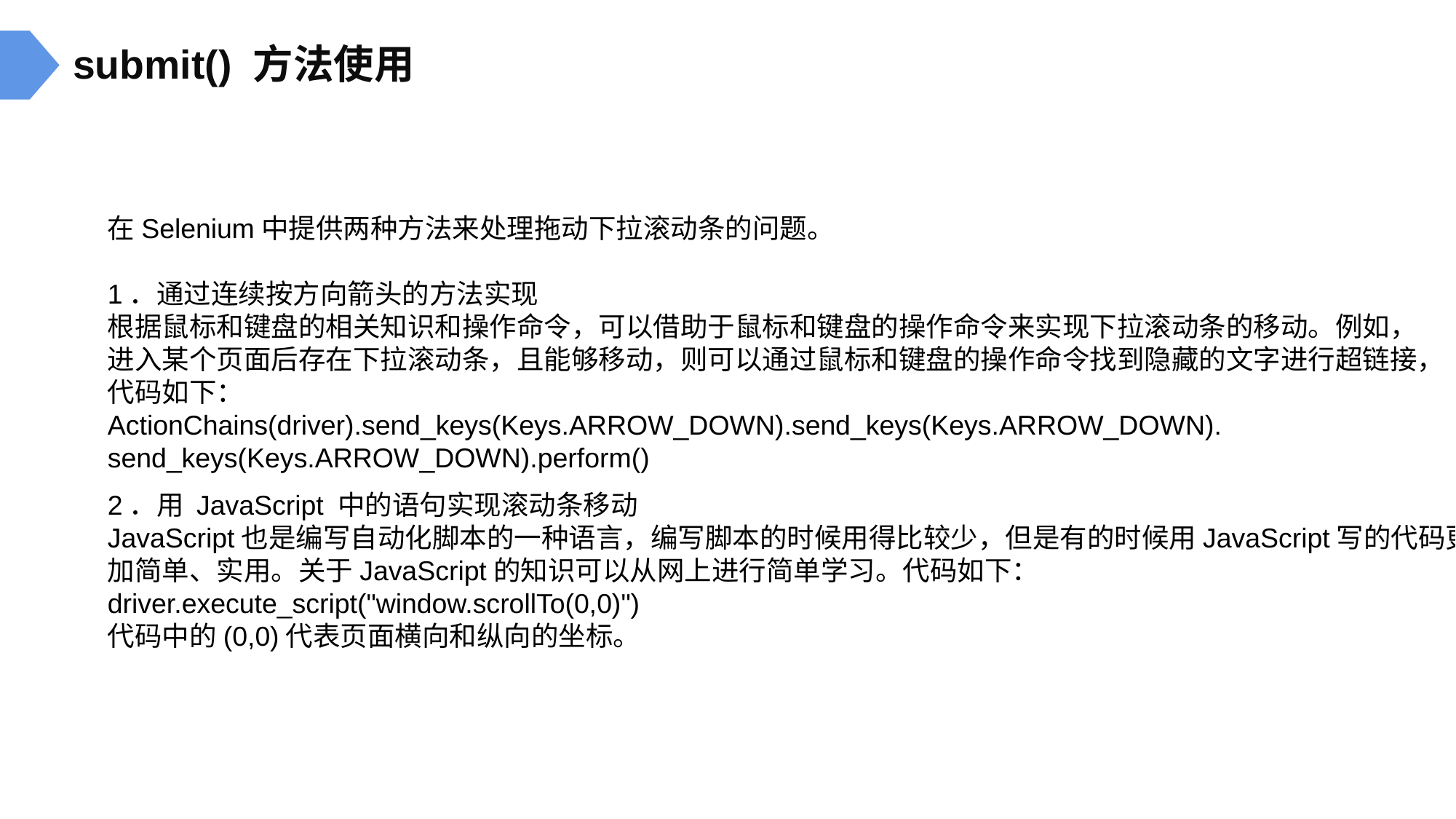

submit() 方法使用
在Selenium中提供两种方法来处理拖动下拉滚动条的问题。

1．通过连续按方向箭头的方法实现
根据鼠标和键盘的相关知识和操作命令，可以借助于鼠标和键盘的操作命令来实现下拉滚动条的移动。例如，进入某个页面后存在下拉滚动条，且能够移动，则可以通过鼠标和键盘的操作命令找到隐藏的文字进行超链接，代码如下：
ActionChains(driver).send_keys(Keys.ARROW_DOWN).send_keys(Keys.ARROW_DOWN).
send_keys(Keys.ARROW_DOWN).perform()

2．用 JavaScript 中的语句实现滚动条移动
JavaScript也是编写自动化脚本的一种语言，编写脚本的时候用得比较少，但是有的时候用JavaScript写的代码更加简单、实用。关于JavaScript的知识可以从网上进行简单学习。代码如下：
driver.execute_script("window.scrollTo(0,0)")
代码中的(0,0)代表页面横向和纵向的坐标。